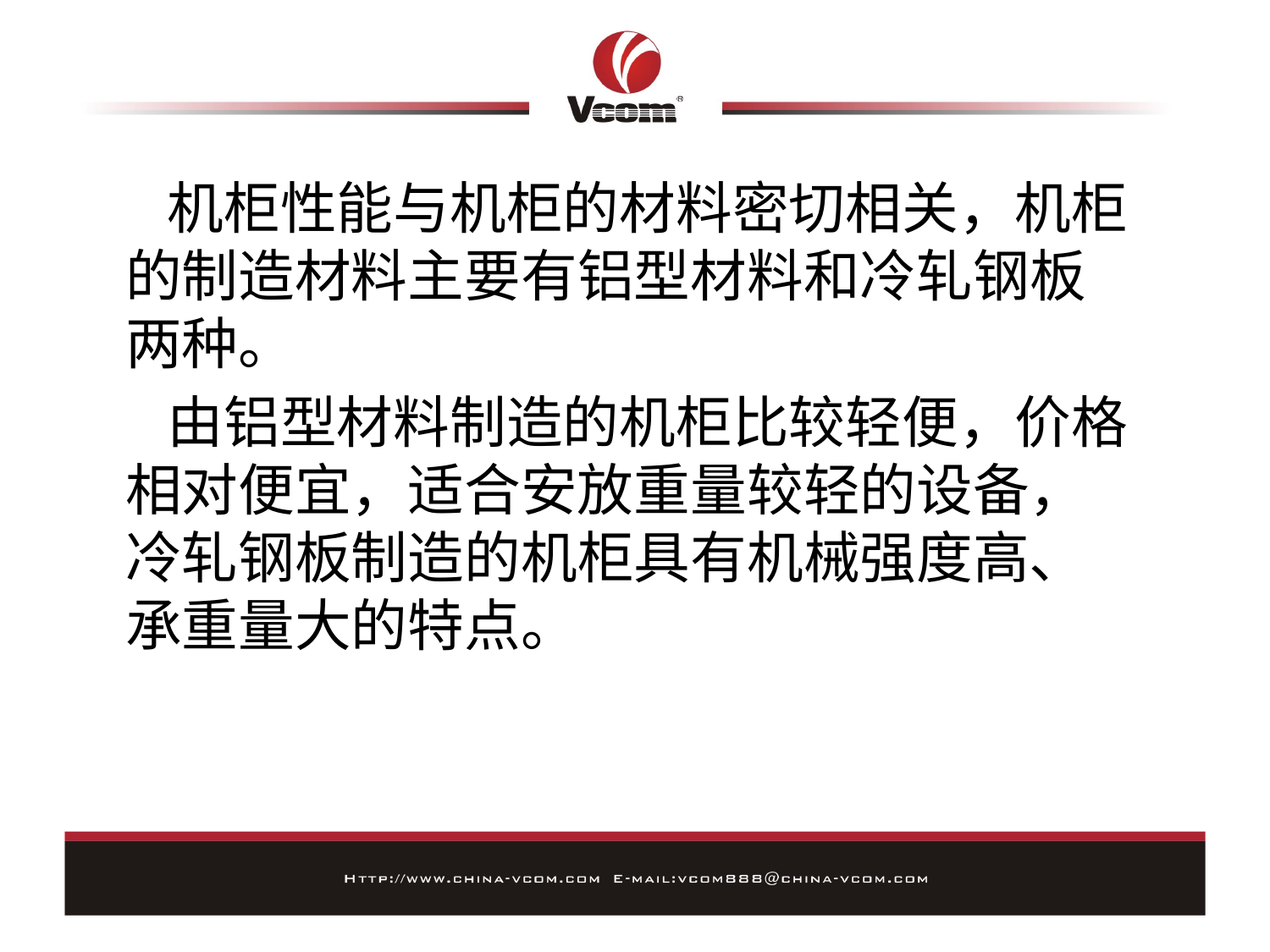

机柜性能与机柜的材料密切相关，机柜的制造材料主要有铝型材料和冷轧钢板两种。
      由铝型材料制造的机柜比较轻便，价格相对便宜，适合安放重量较轻的设备，冷轧钢板制造的机柜具有机械强度高、承重量大的特点。